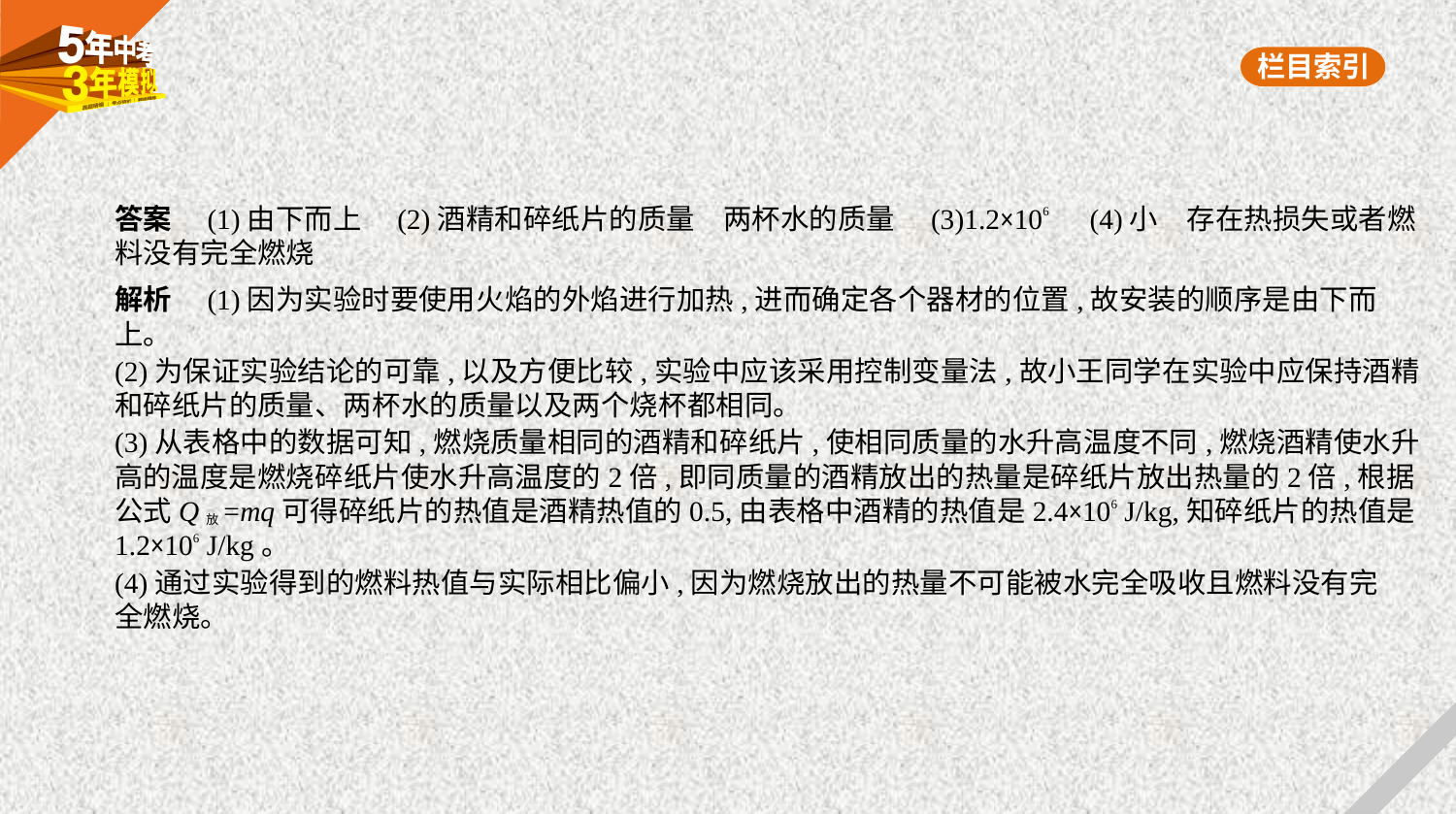

答案　(1)由下而上　(2)酒精和碎纸片的质量　两杯水的质量　(3)1.2×106　(4)小　存在热损失或者燃
料没有完全燃烧
解析　(1)因为实验时要使用火焰的外焰进行加热,进而确定各个器材的位置,故安装的顺序是由下而
上。
(2)为保证实验结论的可靠,以及方便比较,实验中应该采用控制变量法,故小王同学在实验中应保持酒精
和碎纸片的质量、两杯水的质量以及两个烧杯都相同。
(3)从表格中的数据可知,燃烧质量相同的酒精和碎纸片,使相同质量的水升高温度不同,燃烧酒精使水升
高的温度是燃烧碎纸片使水升高温度的2倍,即同质量的酒精放出的热量是碎纸片放出热量的2倍,根据
公式Q放=mq可得碎纸片的热值是酒精热值的0.5,由表格中酒精的热值是2.4×106 J/kg,知碎纸片的热值是
1.2×106 J/kg。
(4)通过实验得到的燃料热值与实际相比偏小,因为燃烧放出的热量不可能被水完全吸收且燃料没有完
全燃烧。